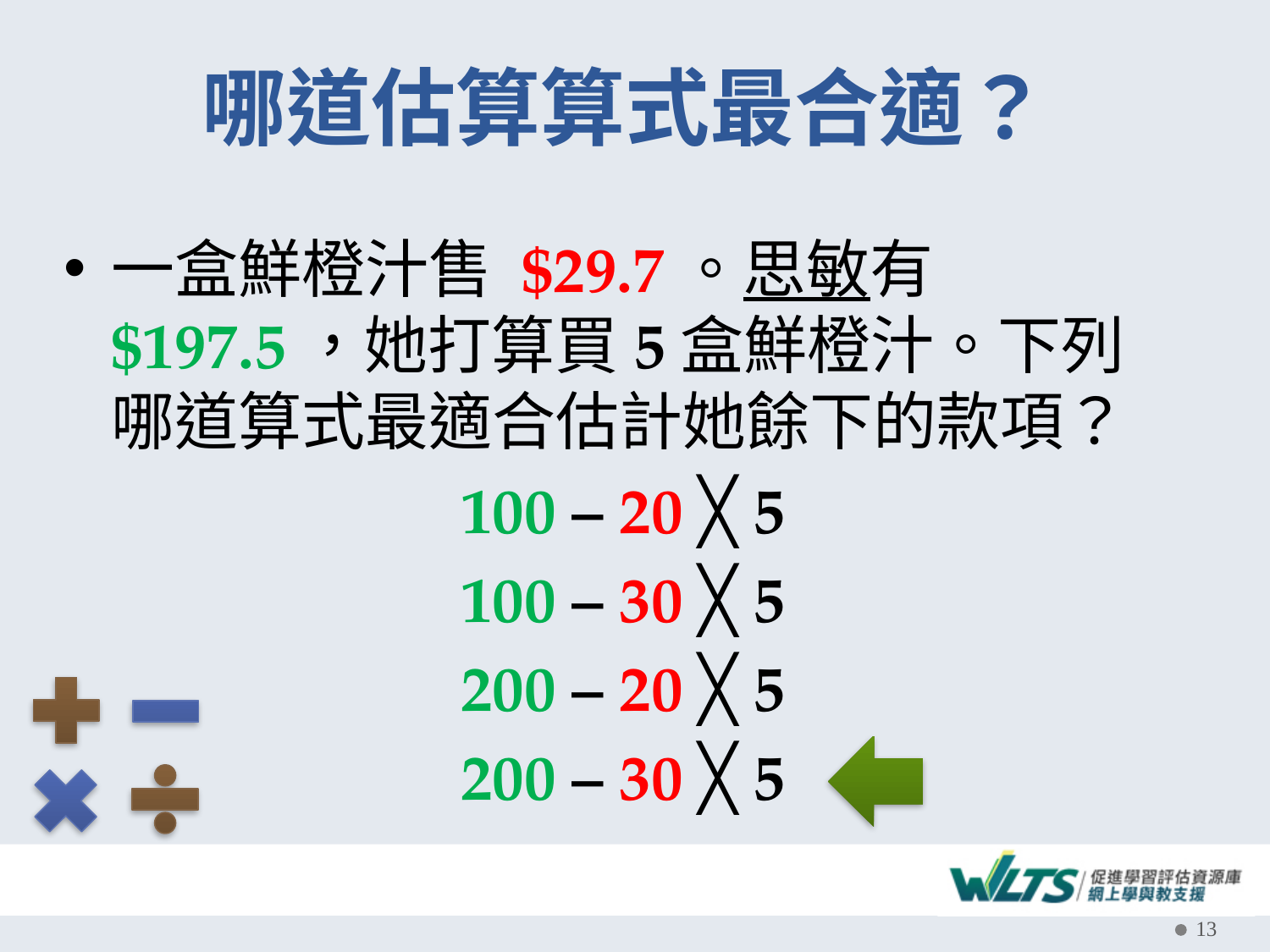

# 哪道估算算式最合適？
一盒鮮橙汁售 $29.7。思敏有 $197.5，她打算買5盒鮮橙汁。下列哪道算式最適合估計她餘下的款項？
100 – 20 ╳ 5
100 – 30 ╳ 5
200 – 20 ╳ 5
200 – 30 ╳ 5

13